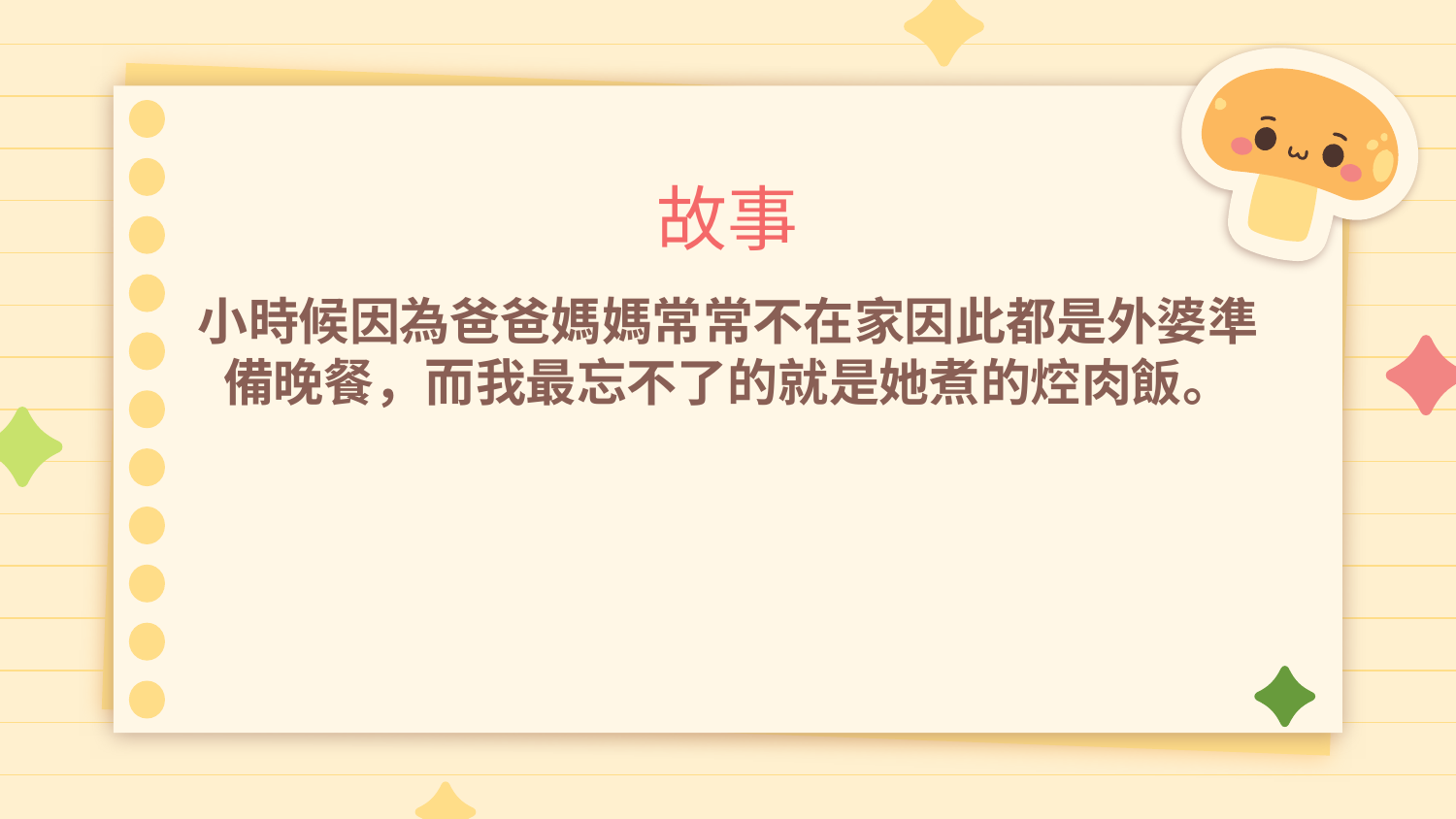

故事
# 小時候因為爸爸媽媽常常不在家因此都是外婆準備晚餐，而我最忘不了的就是她煮的焢肉飯。